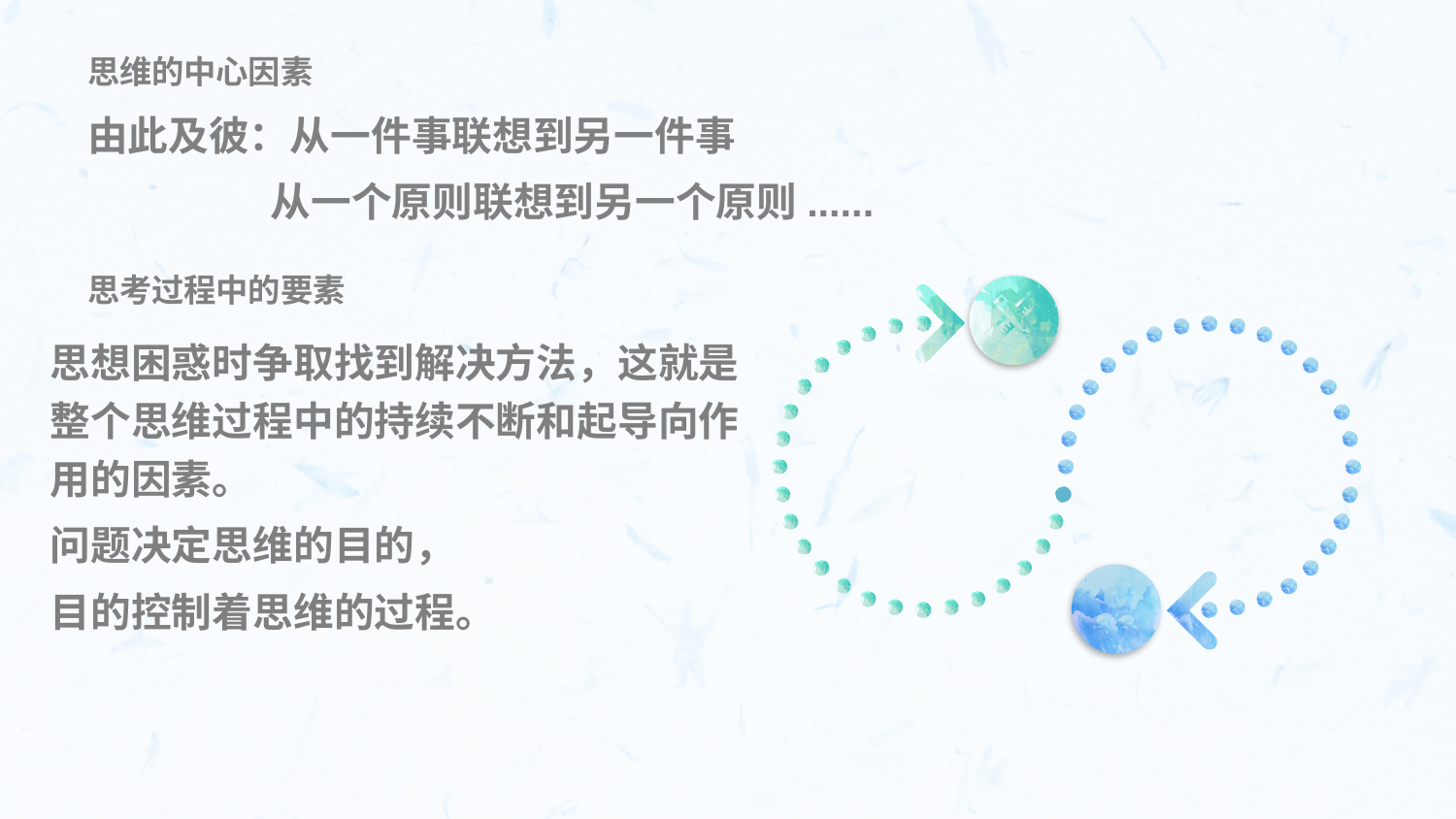

思维的中心因素
由此及彼：从一件事联想到另一件事
	   从一个原则联想到另一个原则......
思考过程中的要素

思想困惑时争取找到解决方法，这就是整个思维过程中的持续不断和起导向作用的因素。
问题决定思维的目的，
目的控制着思维的过程。